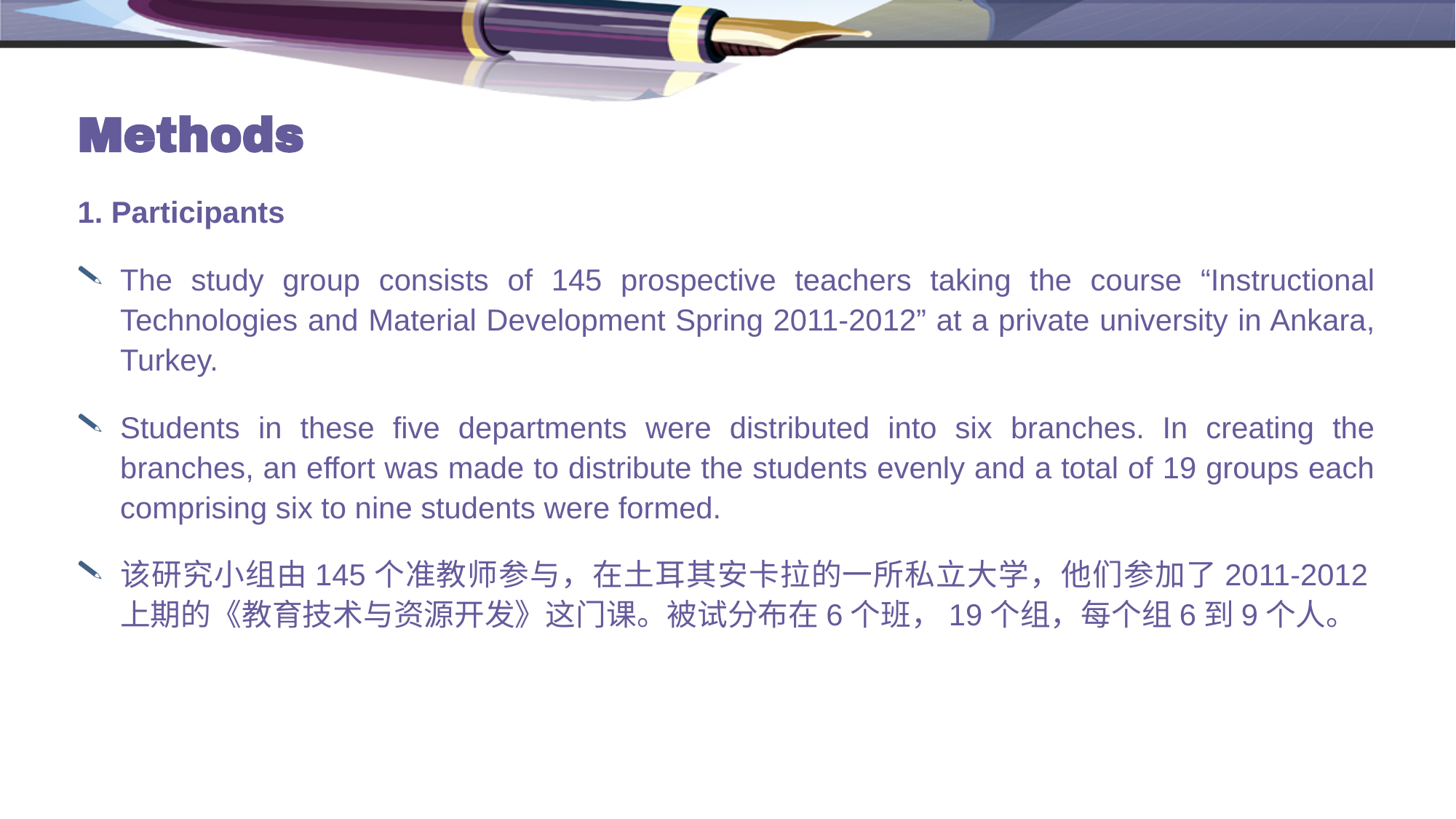

# Methods
1. Participants
The study group consists of 145 prospective teachers taking the course “Instructional Technologies and Material Development Spring 2011-2012” at a private university in Ankara, Turkey.
Students in these five departments were distributed into six branches. In creating the branches, an effort was made to distribute the students evenly and a total of 19 groups each comprising six to nine students were formed.
该研究小组由145个准教师参与，在土耳其安卡拉的一所私立大学，他们参加了2011-2012上期的《教育技术与资源开发》这门课。被试分布在6个班，19个组，每个组6到9个人。